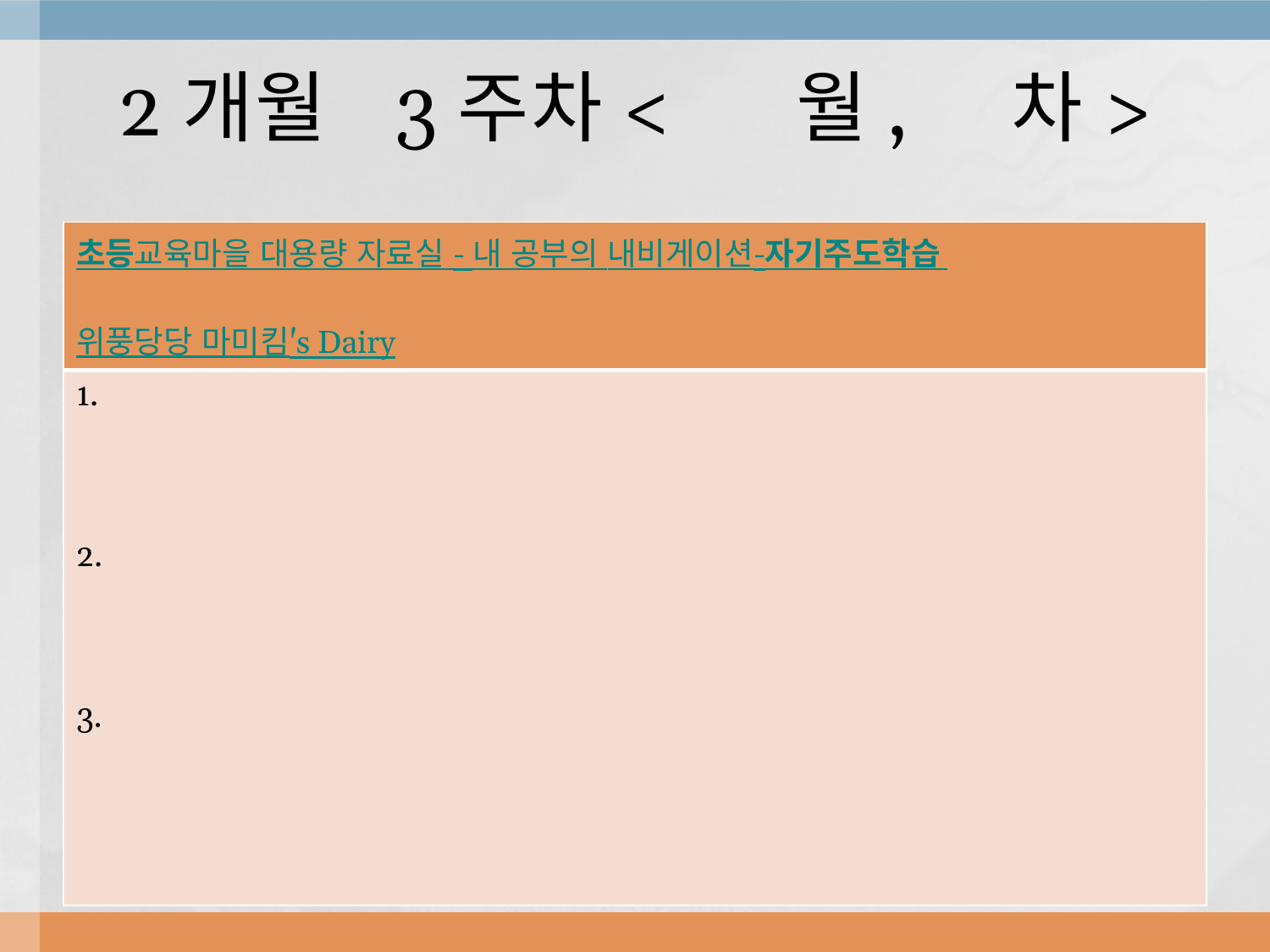

# 2개월  3주차<     월,    차>
| 초등교육마을 대용량 자료실 - 내 공부의 내비게이션-자기주도학습 위풍당당 마미킴's Dairy |
| --- |
| 1. 2. 3. |